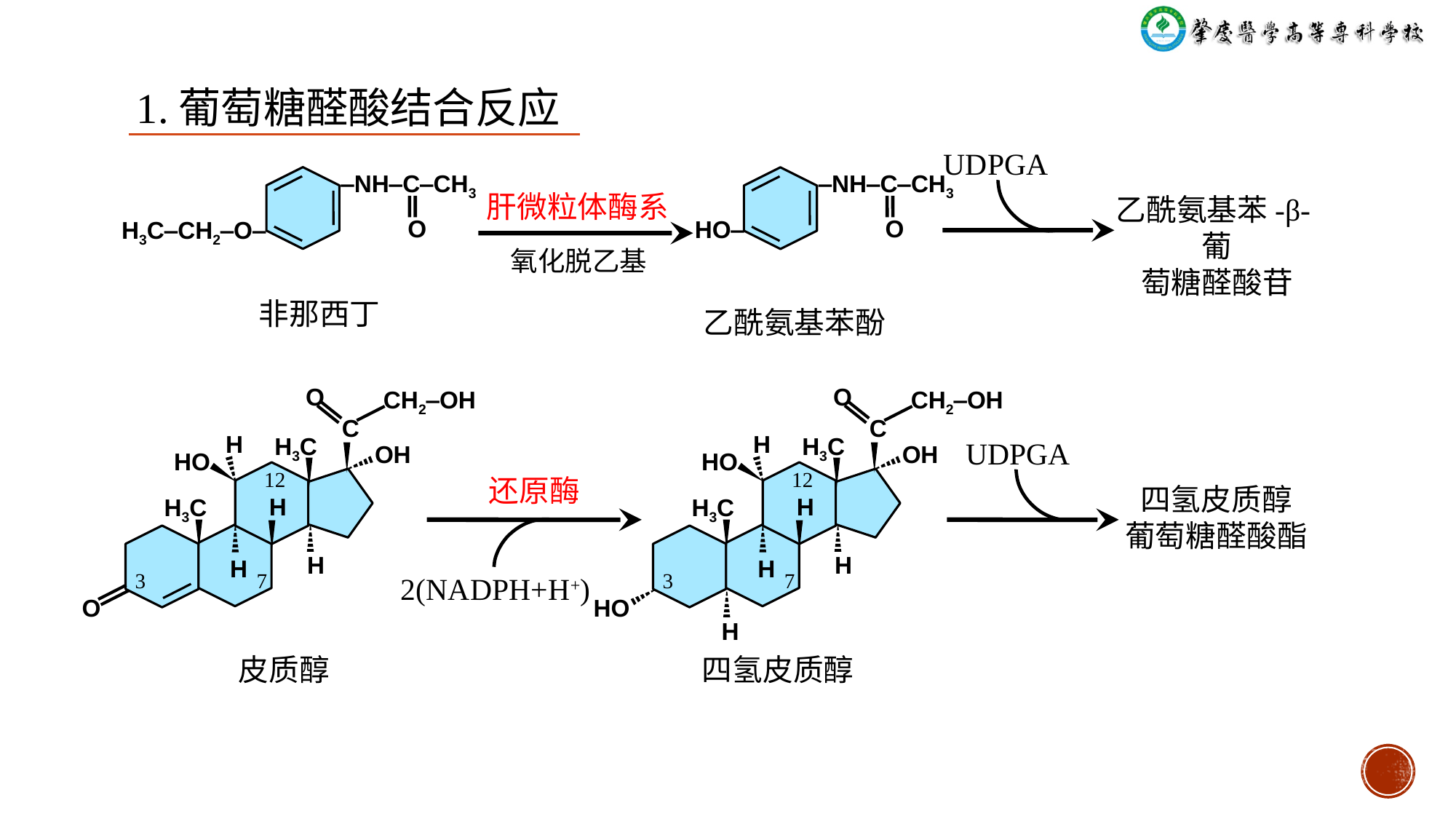

1.葡萄糖醛酸结合反应
UDPGA
‒NH‒C‒CH3

O
H3C‒CH2‒O‒
‒NH‒C‒CH3

O
HO‒

肝微粒体酶系
乙酰氨基苯-β-葡
萄糖醛酸苷

氧化脱乙基
非那西丁
乙酰氨基苯酚
O
CH2‒OH
C
H
H3C
OH
HO

12

H
H3C

H
H
3
7
O
O
CH2‒OH
C
H
H3C
OH
HO

12

H
H3C

H
H
3
7

HO

H
UDPGA

还原酶
四氢皮质醇
葡萄糖醛酸酯

2(NADPH+H+)
皮质醇
四氢皮质醇